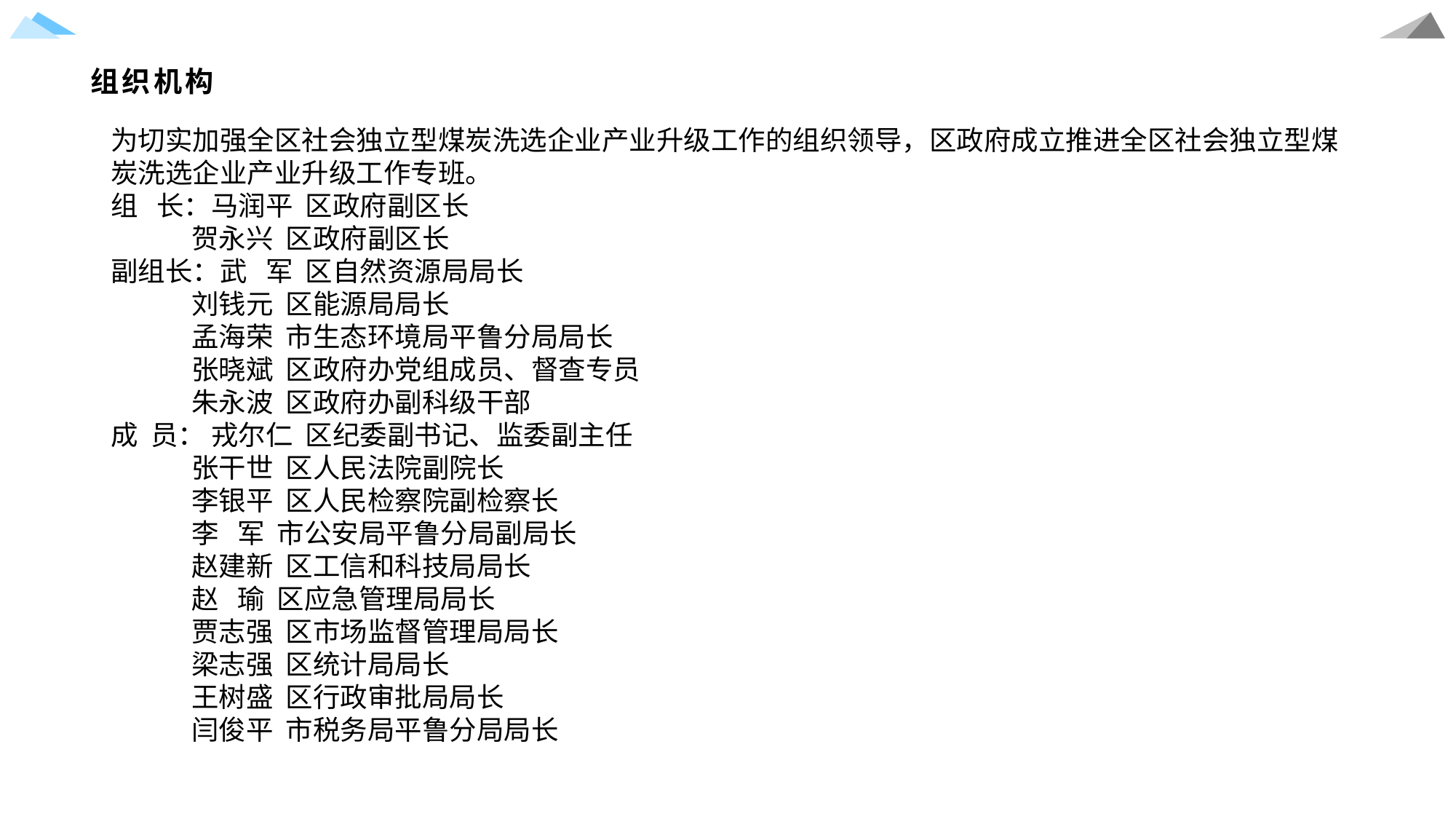

# 组织机构
为切实加强全区社会独立型煤炭洗选企业产业升级工作的组织领导，区政府成立推进全区社会独立型煤炭洗选企业产业升级工作专班。
组   长：马润平  区政府副区长
            贺永兴  区政府副区长
副组长：武   军  区自然资源局局长
            刘钱元  区能源局局长
            孟海荣  市生态环境局平鲁分局局长
            张晓斌  区政府办党组成员、督查专员
            朱永波  区政府办副科级干部
成  员： 戎尔仁  区纪委副书记、监委副主任
            张干世  区人民法院副院长
            李银平  区人民检察院副检察长
            李   军  市公安局平鲁分局副局长
            赵建新  区工信和科技局局长
            赵   瑜  区应急管理局局长
            贾志强  区市场监督管理局局长
            梁志强  区统计局局长
            王树盛  区行政审批局局长
            闫俊平  市税务局平鲁分局局长